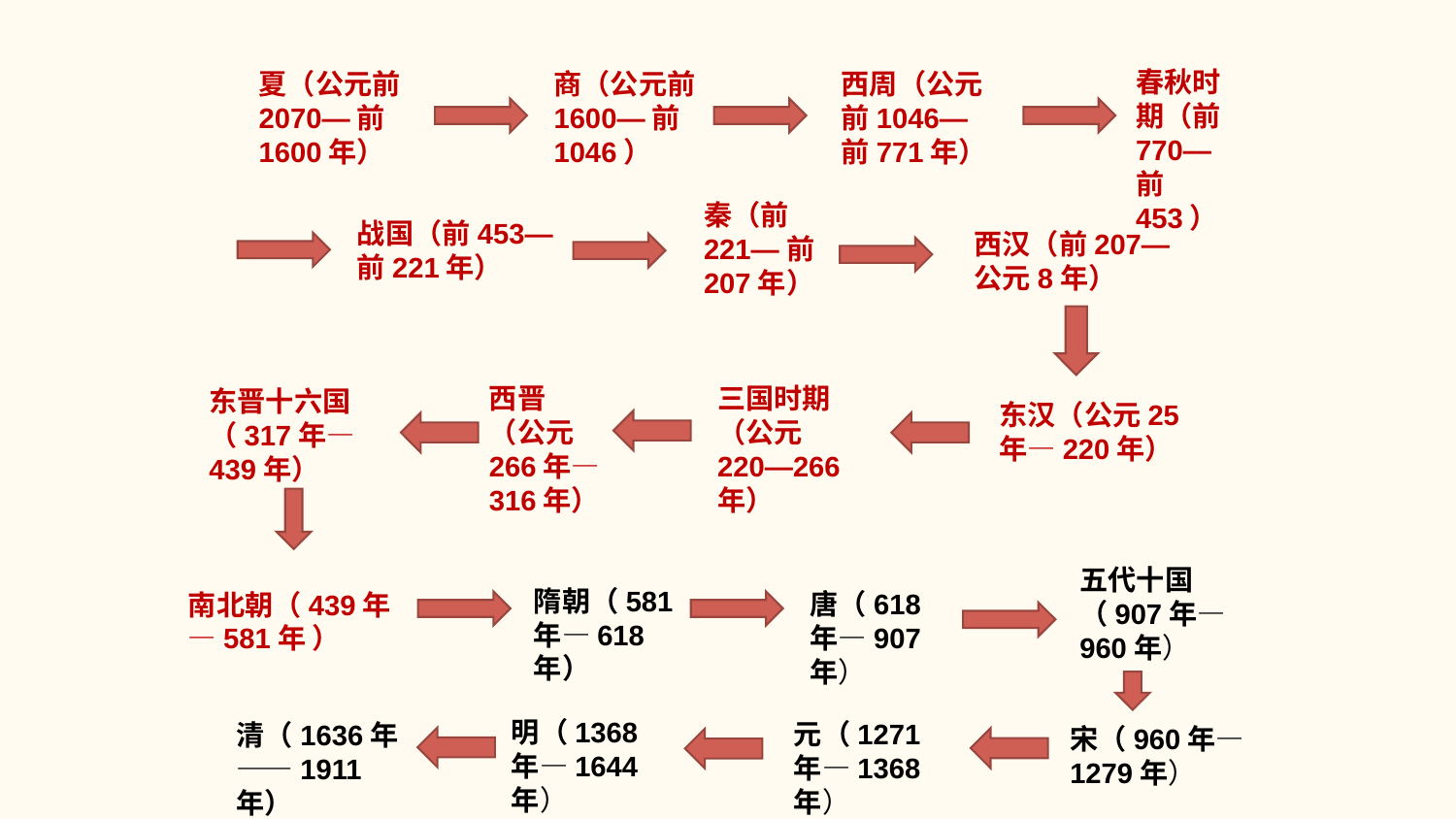

春秋时期（前770—前453）
夏（公元前2070—前1600年）
商（公元前1600—前1046）
西周（公元前1046—前771年）

秦（前221—前207年）
战国（前453—前221年）
西汉（前207—公元8年）

西晋（公元266年—316年）
三国时期（公元220—266年）
东晋十六国（317年—439年）
东汉（公元25年—220年）

五代十国（907年—960年）
隋朝（581年—618年）
唐（618年—907年）
南北朝（439年—581年 ）

明（1368年—1644年）
元（1271年—1368年）
清（1636年——1911年）
宋（960年—1279年）